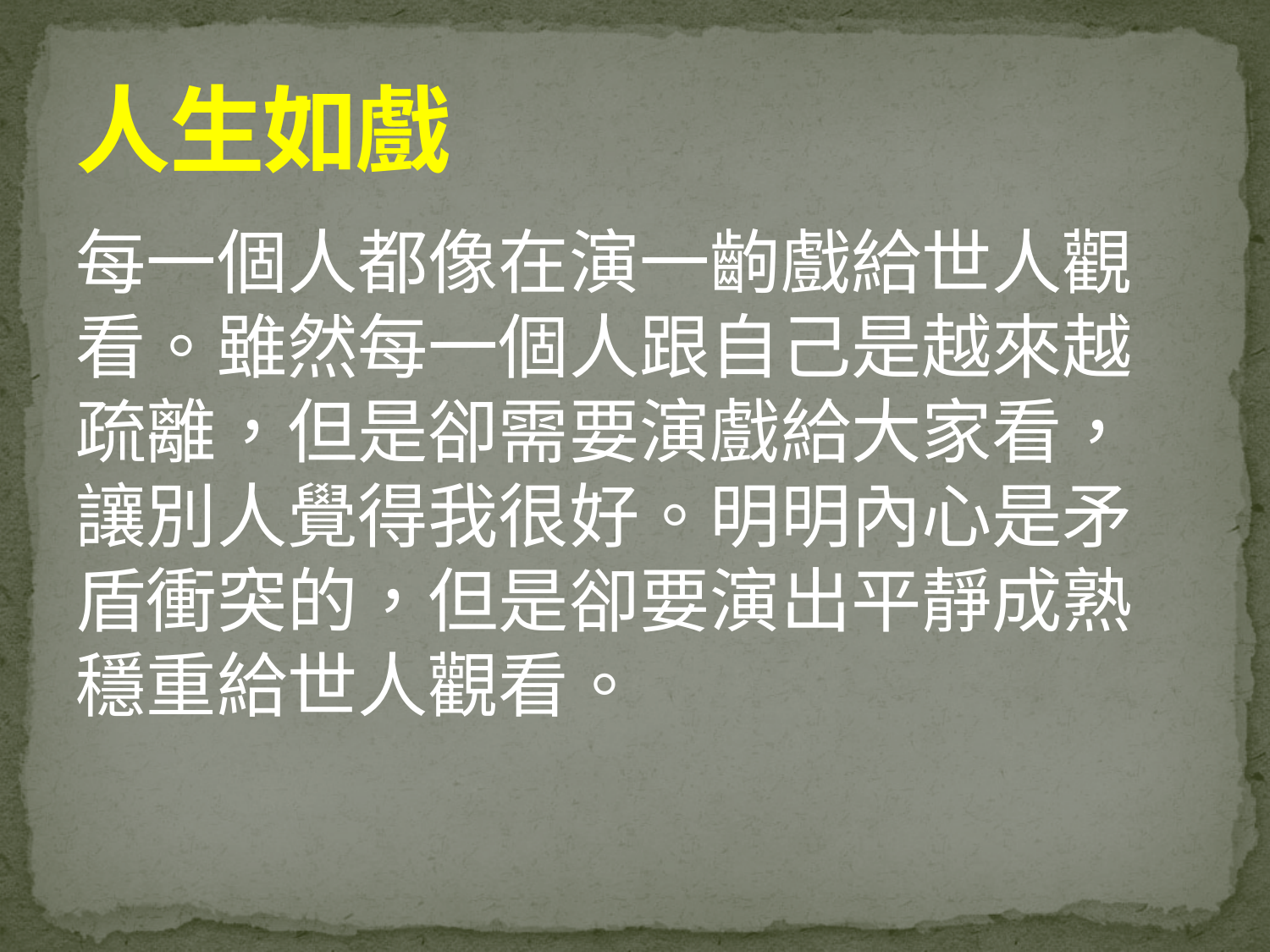

# 人生如戲
每一個人都像在演一齣戲給世人觀看。雖然每一個人跟自己是越來越疏離，但是卻需要演戲給大家看，讓別人覺得我很好。明明內心是矛盾衝突的，但是卻要演出平靜成熟穩重給世人觀看。